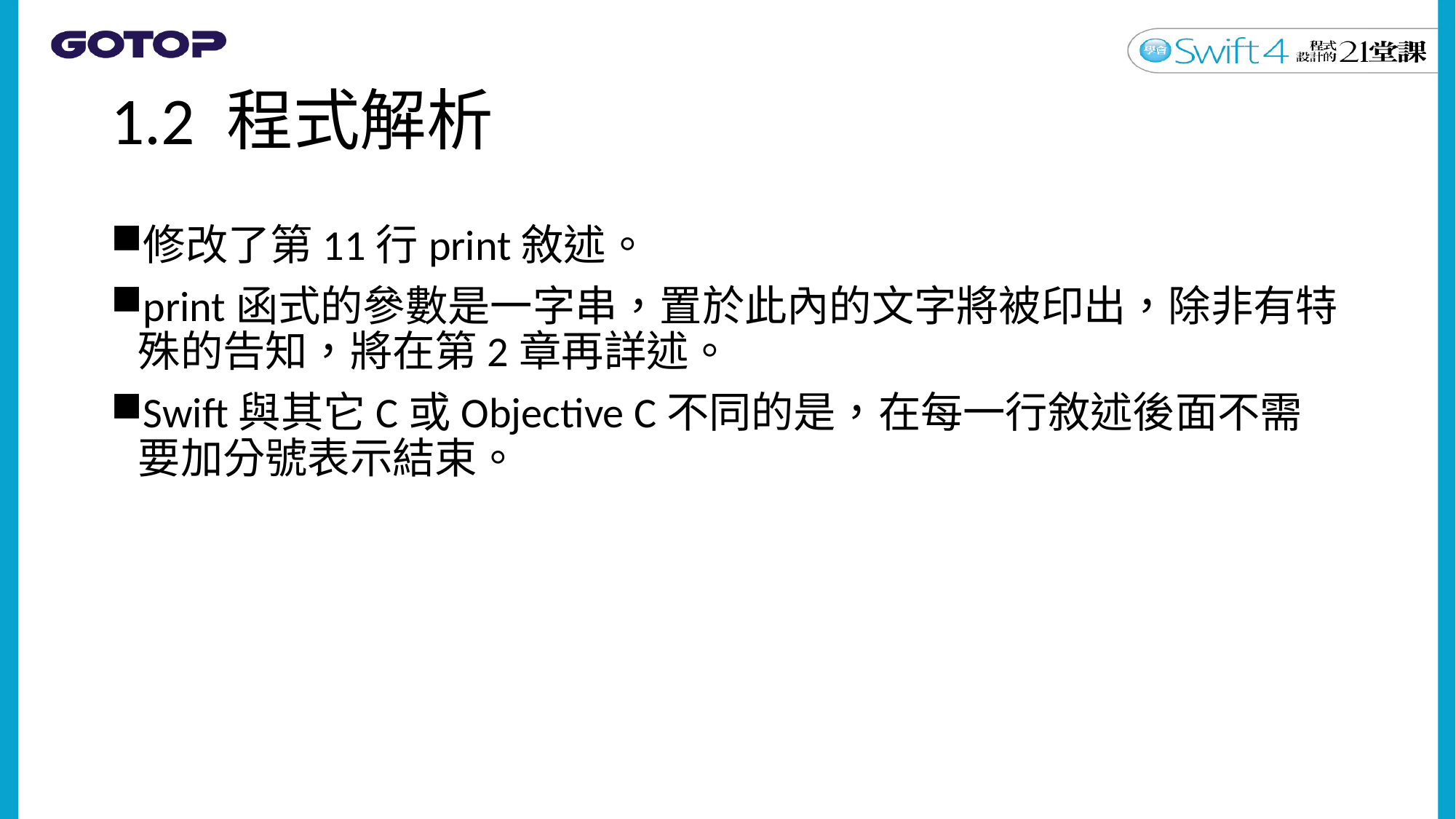

# 1.2 程式解析
修改了第11行print敘述。
print函式的參數是一字串，置於此內的文字將被印出，除非有特殊的告知，將在第2章再詳述。
Swift與其它C或Objective C不同的是，在每一行敘述後面不需要加分號表示結束。